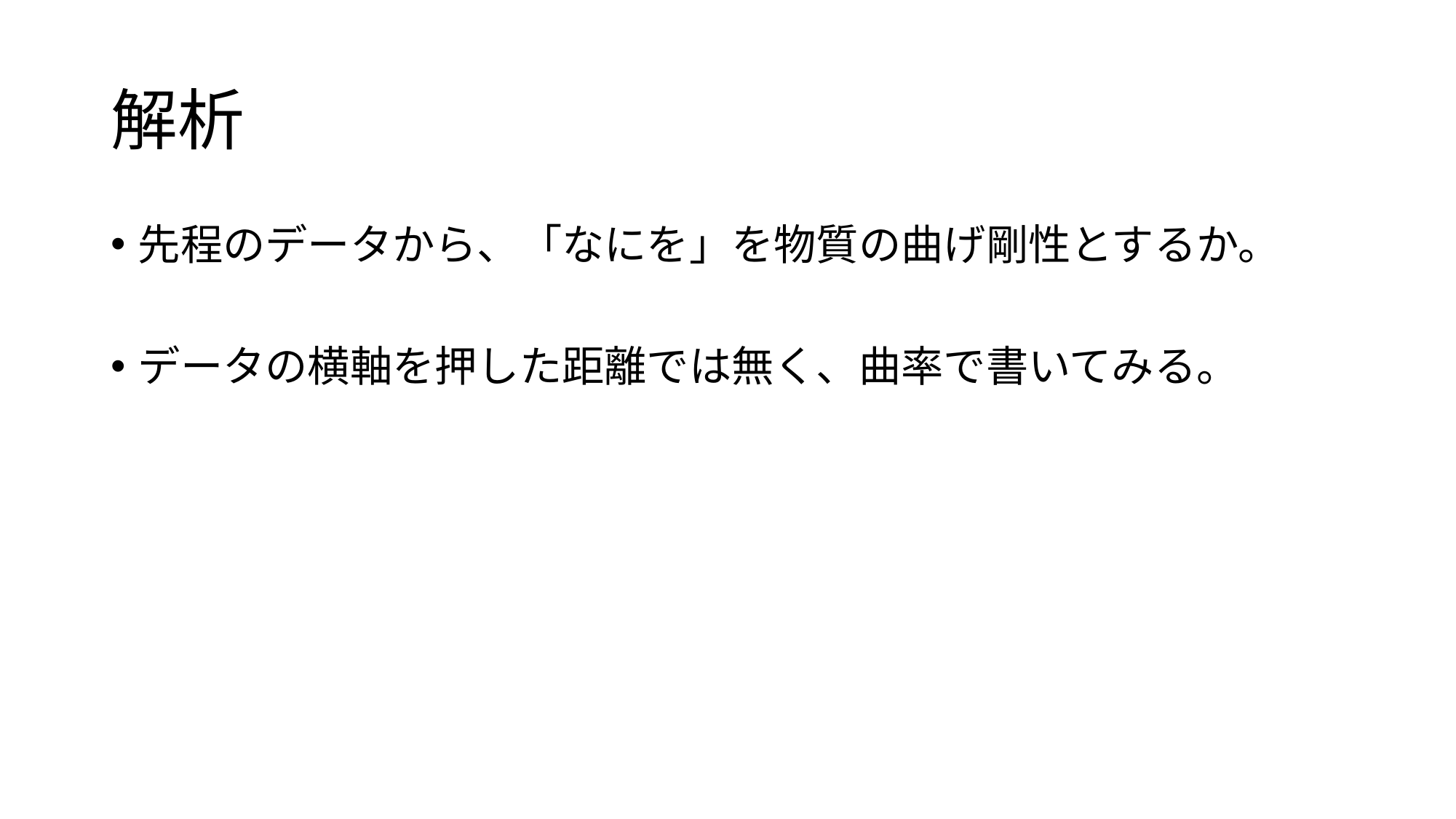

# 解析
先程のデータから、「なにを」を物質の曲げ剛性とするか。

データの横軸を押した距離では無く、曲率で書いてみる。